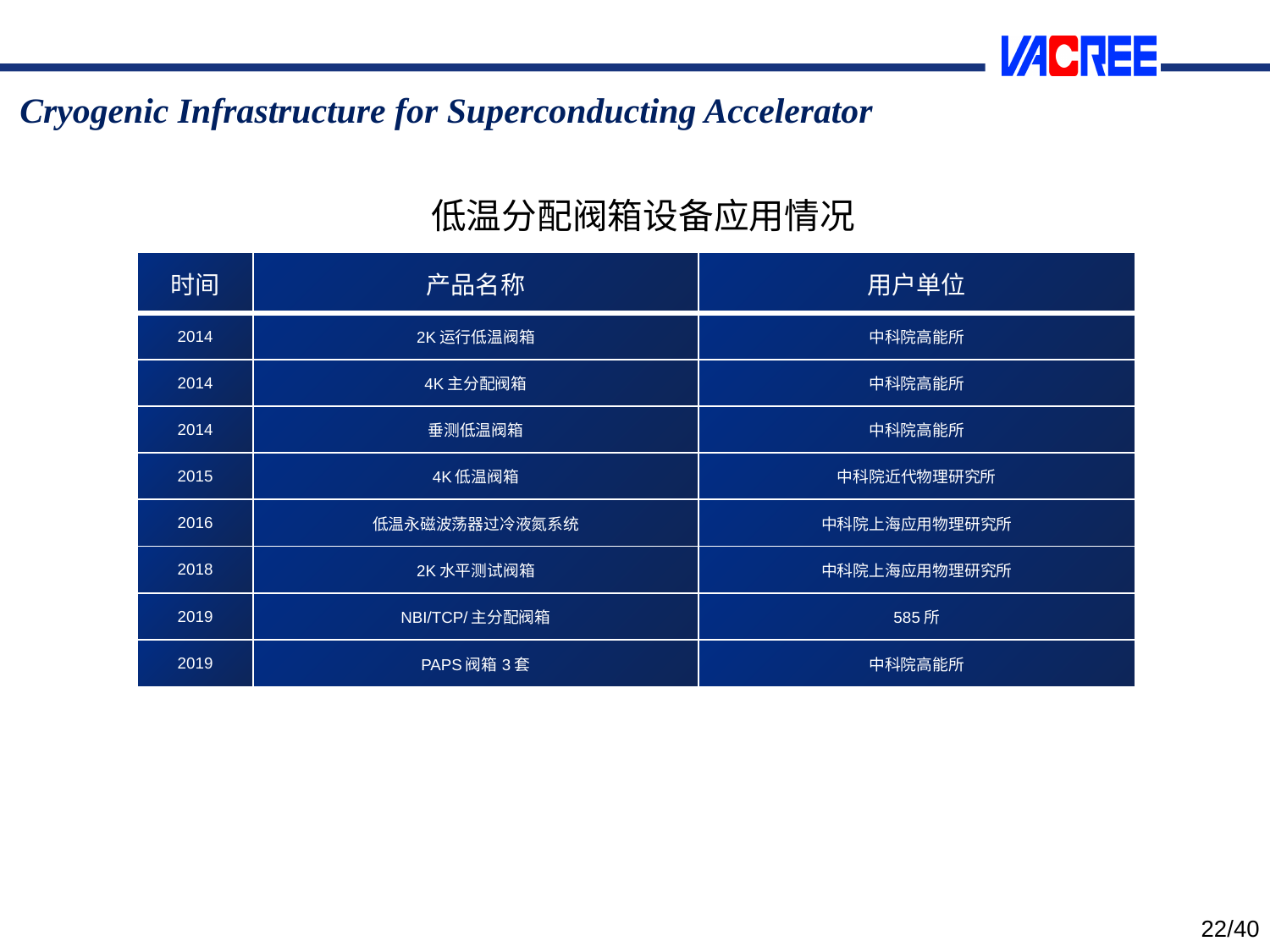

Cryogenic Infrastructure for Superconducting Accelerator
低温分配阀箱设备应用情况
| 时间 | 产品名称 | 用户单位 |
| --- | --- | --- |
| 2014 | 2K运行低温阀箱 | 中科院高能所 |
| 2014 | 4K主分配阀箱 | 中科院高能所 |
| 2014 | 垂测低温阀箱 | 中科院高能所 |
| 2015 | 4K低温阀箱 | 中科院近代物理研究所 |
| 2016 | 低温永磁波荡器过冷液氮系统 | 中科院上海应用物理研究所 |
| 2018 | 2K水平测试阀箱 | 中科院上海应用物理研究所 |
| 2019 | NBI/TCP/主分配阀箱 | 585所 |
| 2019 | PAPS阀箱3套 | 中科院高能所 |
22/40